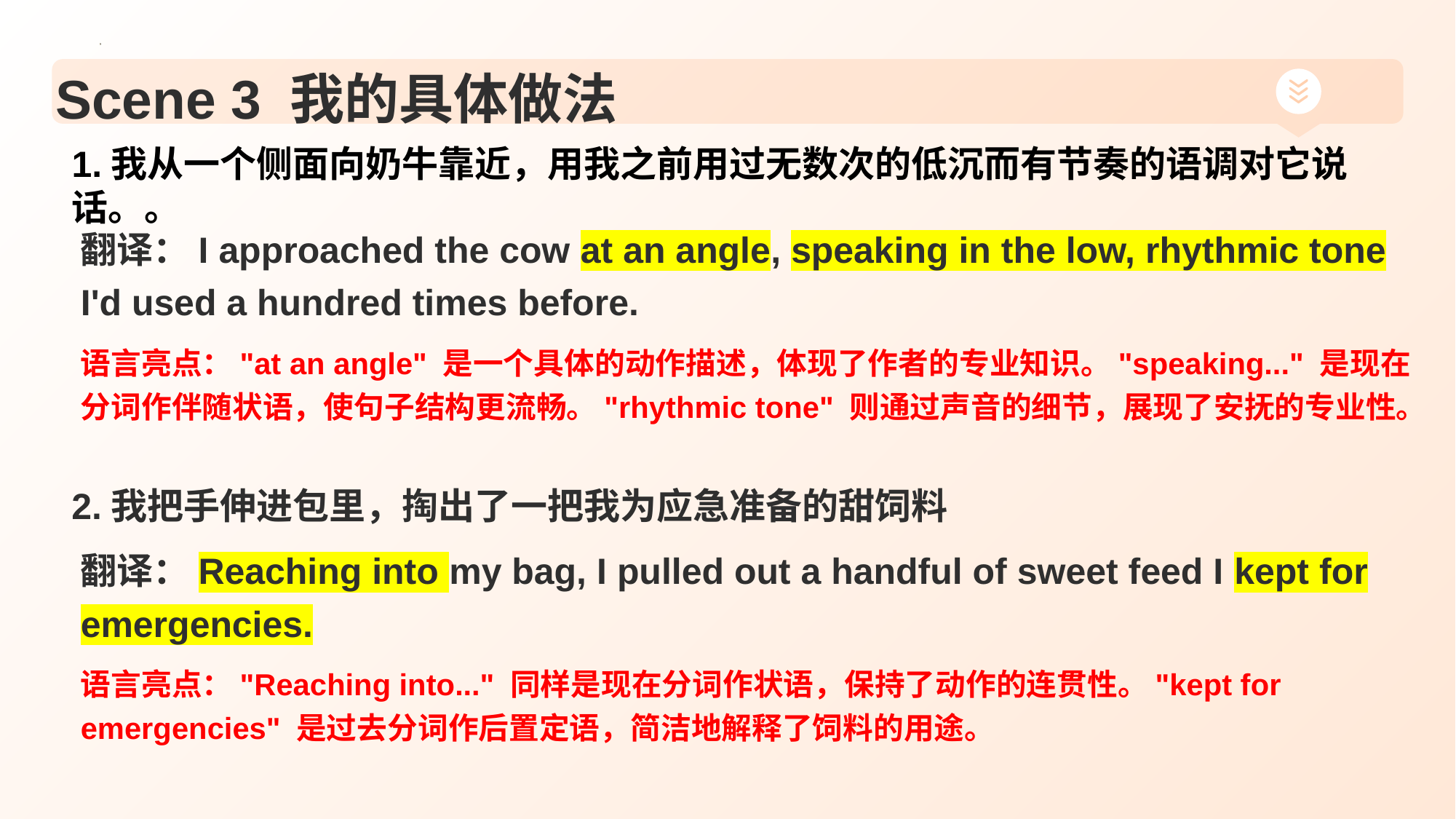

# Scene 3 我的具体做法
1.我从一个侧面向奶牛靠近，用我之前用过无数次的低沉而有节奏的语调对它说话。。
翻译：I approached the cow at an angle, speaking in the low, rhythmic tone I'd used a hundred times before.
语言亮点："at an angle" 是一个具体的动作描述，体现了作者的专业知识。"speaking..." 是现在分词作伴随状语，使句子结构更流畅。"rhythmic tone" 则通过声音的细节，展现了安抚的专业性。
2.我把手伸进包里，掏出了一把我为应急准备的甜饲料
翻译：Reaching into my bag, I pulled out a handful of sweet feed I kept for emergencies.
语言亮点："Reaching into..." 同样是现在分词作状语，保持了动作的连贯性。"kept for emergencies" 是过去分词作后置定语，简洁地解释了饲料的用途。